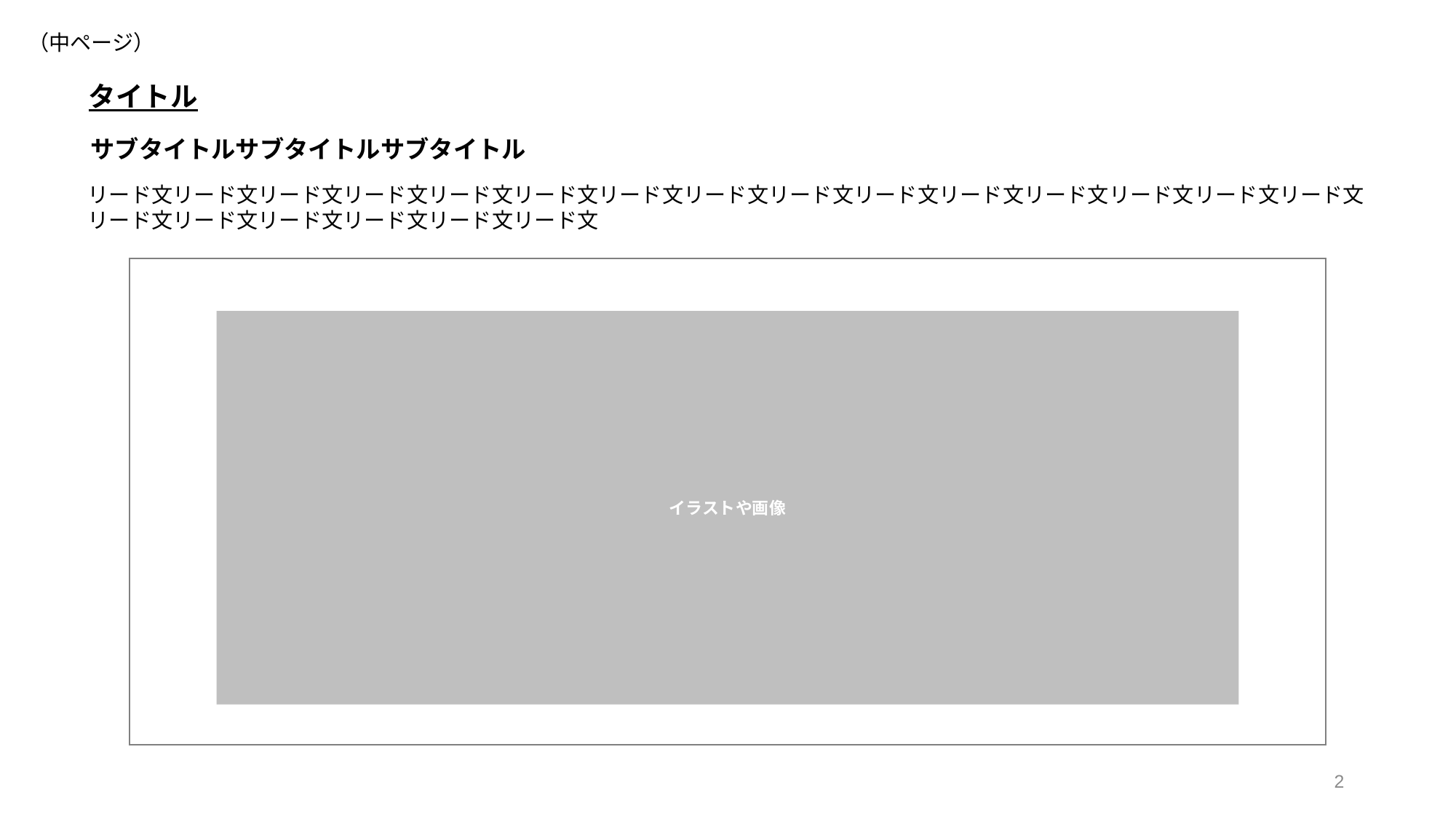

（中ページ）
タイトル
サブタイトルサブタイトルサブタイトル
リード文リード文リード文リード文リード文リード文リード文リード文リード文リード文リード文リード文リード文リード文リード文リード文リード文リード文リード文リード文リード文

イラストや画像
2